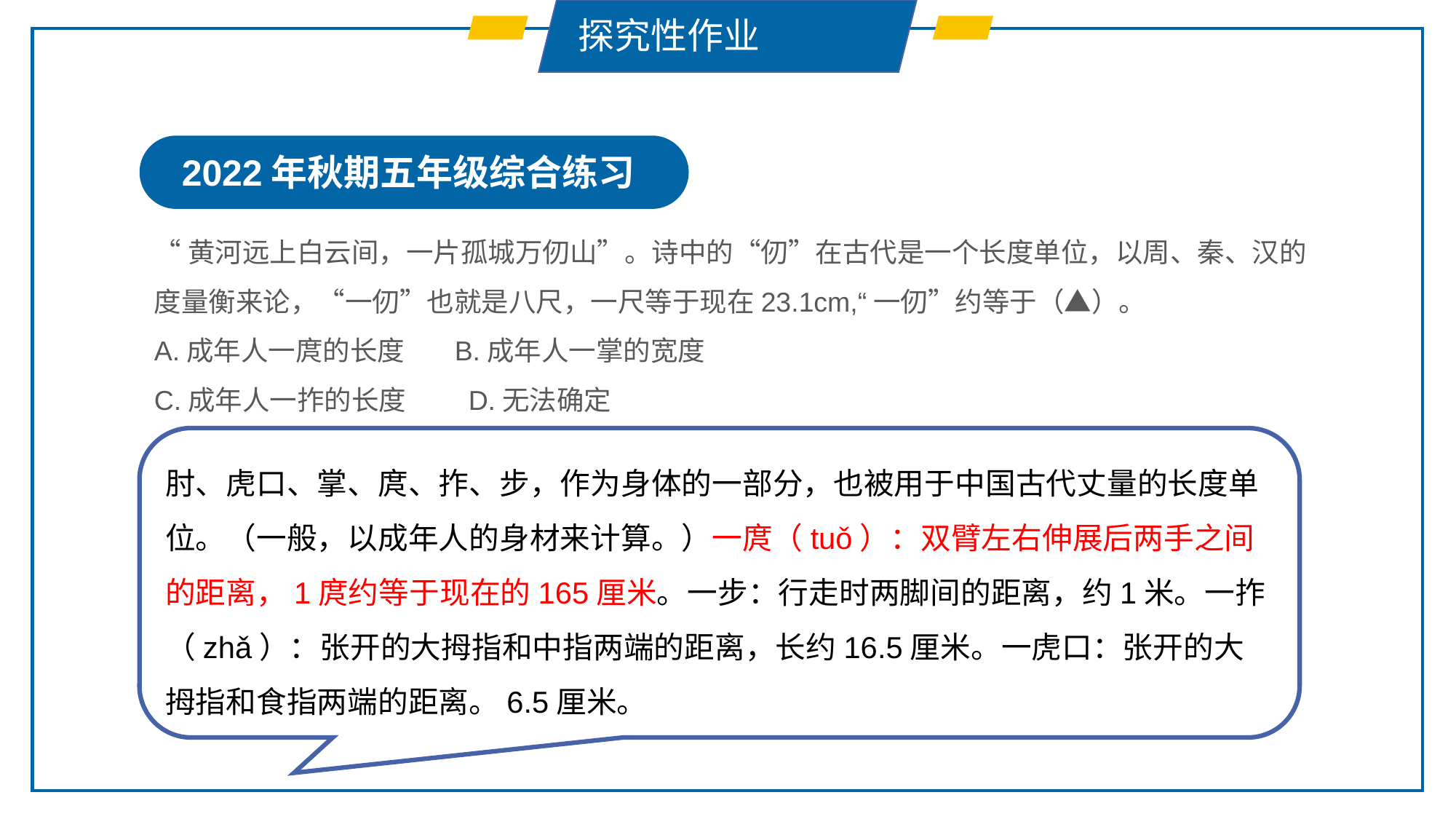

探究性作业

2022年秋期五年级综合练习
“黄河远上白云间，一片孤城万仞山”。诗中的“仞”在古代是一个长度单位，以周、秦、汉的度量衡来论，“一仞”也就是八尺，一尺等于现在23.1cm,“一仞”约等于（▲）。
A.成年人一庹的长度       B.成年人一掌的宽度
C.成年人一拃的长度         D.无法确定
肘、虎口、掌、庹、拃、步，作为身体的一部分，也被用于中国古代丈量的长度单位。（一般，以成年人的身材来计算。）一庹（tuǒ）：双臂左右伸展后两手之间的距离，1庹约等于现在的165厘米。一步：行走时两脚间的距离，约1米。一拃（zhǎ）：张开的大拇指和中指两端的距离，长约16.5厘米。一虎口：张开的大拇指和食指两端的距离。6.5厘米。